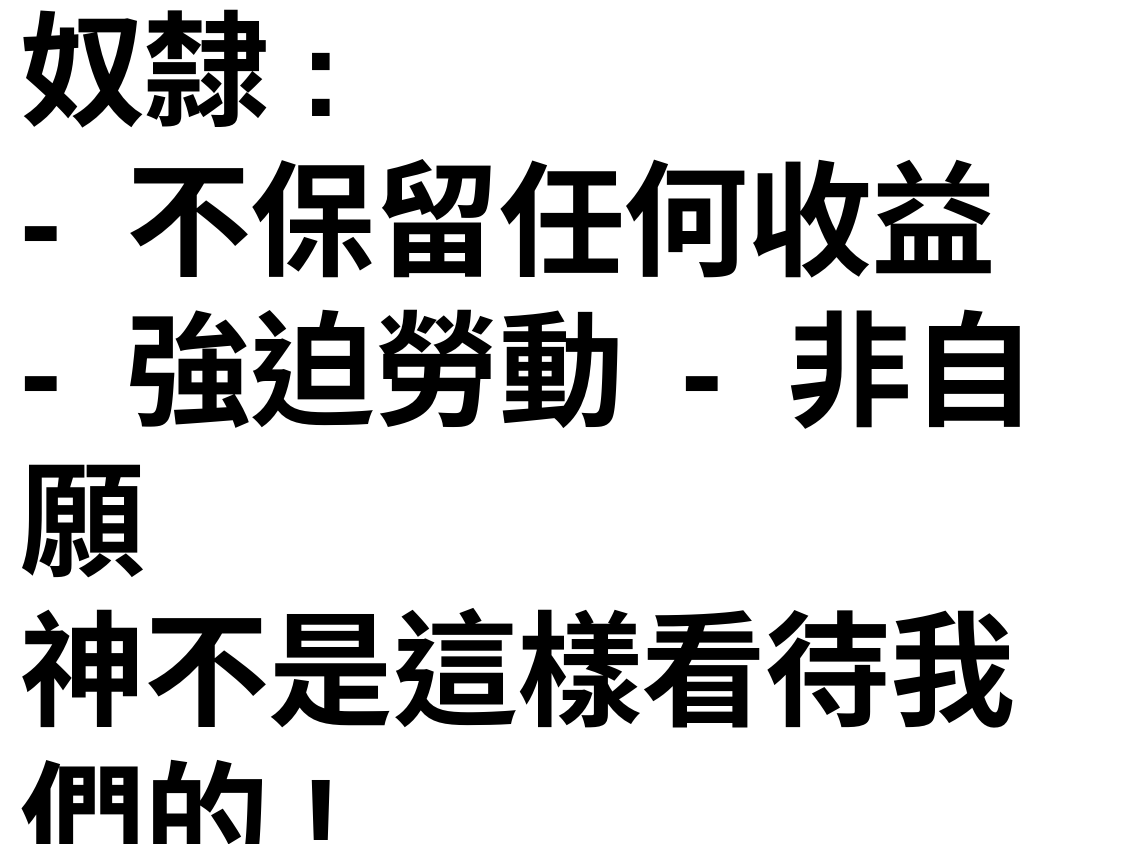

奴隸:
- 不保留任何收益
- 強迫勞動 - 非自願
神不是這樣看待我們的!